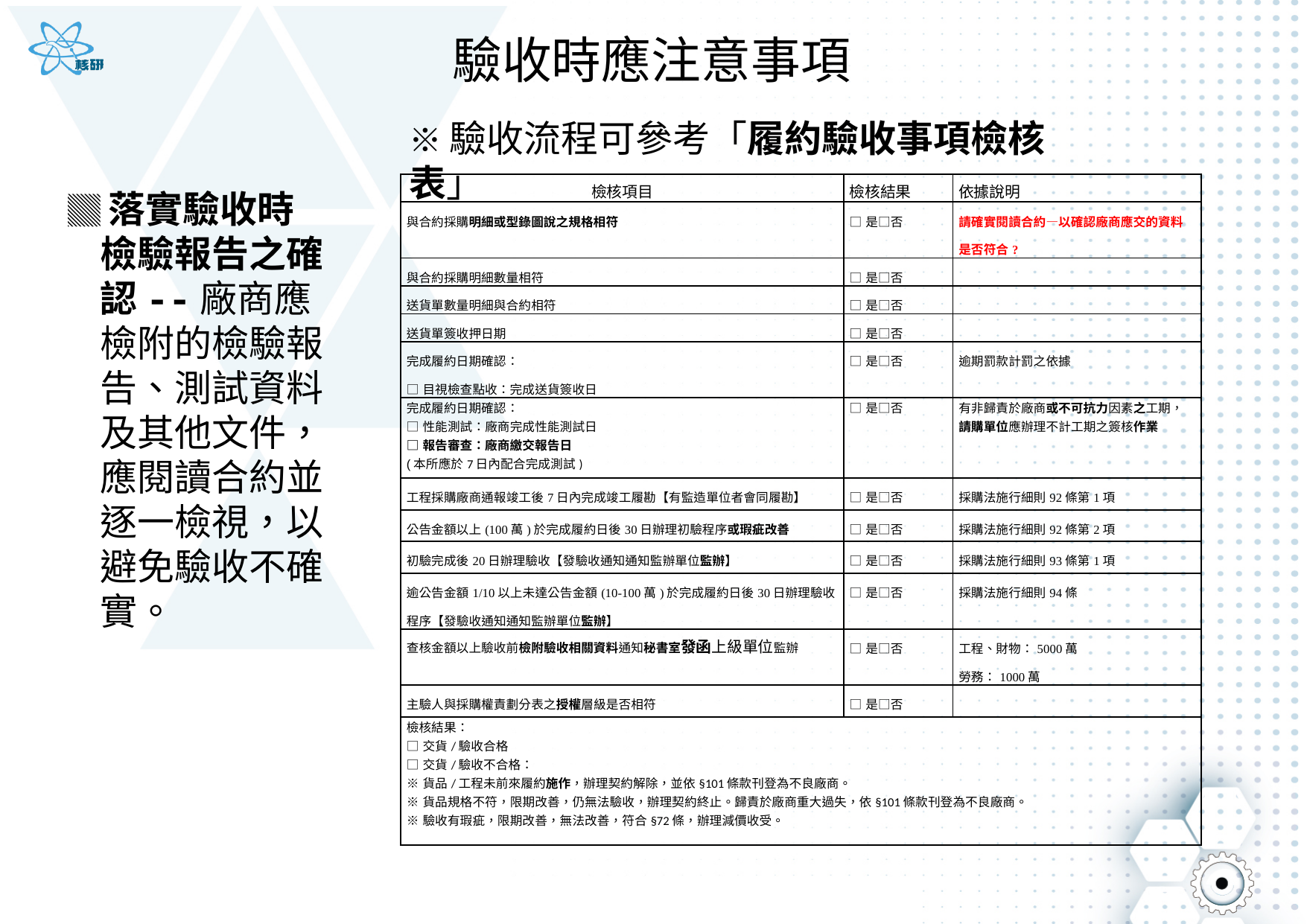

# 驗收時應注意事項
※驗收流程可參考「履約驗收事項檢核表」
| 檢核項目 | 檢核結果 | 依據說明 |
| --- | --- | --- |
| 與合約採購明細或型錄圖說之規格相符 | □是□否 | 請確實閱讀合約—以確認廠商應交的資料是否符合? |
| 與合約採購明細數量相符 | □是□否 |  |
| 送貨單數量明細與合約相符 | □是□否 |  |
| 送貨單簽收押日期 | □是□否 |  |
| 完成履約日期確認： □目視檢查點收：完成送貨簽收日 | □是□否 | 逾期罰款計罰之依據 |
| 完成履約日期確認： □性能測試：廠商完成性能測試日 □報告審查：廠商繳交報告日 (本所應於7日內配合完成測試) | □是□否 | 有非歸責於廠商或不可抗力因素之工期，請購單位應辦理不計工期之簽核作業 |
| 工程採購廠商通報竣工後7日內完成竣工履勘【有監造單位者會同履勘】 | □是□否 | 採購法施行細則92條第1項 |
| 公告金額以上(100萬)於完成履約日後30日辦理初驗程序或瑕疵改善 | □是□否 | 採購法施行細則92條第2項 |
| 初驗完成後20日辦理驗收【發驗收通知通知監辦單位監辦】 | □是□否 | 採購法施行細則93條第1項 |
| 逾公告金額1/10以上未達公告金額(10-100萬)於完成履約日後30日辦理驗收程序【發驗收通知通知監辦單位監辦】 | □是□否 | 採購法施行細則94條 |
| 查核金額以上驗收前檢附驗收相關資料通知秘書室發函上級單位監辦 | □是□否 | 工程、財物：5000萬 勞務：1000萬 |
| 主驗人與採購權責劃分表之授權層級是否相符 | □是□否 |  |
| 檢核結果： □交貨/驗收合格 □交貨/驗收不合格： ※貨品/工程未前來履約施作，辦理契約解除，並依§101條款刊登為不良廠商。 ※貨品規格不符，限期改善，仍無法驗收，辦理契約終止。歸責於廠商重大過失，依§101條款刊登為不良廠商。 ※驗收有瑕疵，限期改善，無法改善，符合§72條，辦理減價收受。 |  |  |
▓落實驗收時檢驗報告之確認--廠商應檢附的檢驗報告、測試資料及其他文件，應閱讀合約並逐一檢視，以避免驗收不確實。